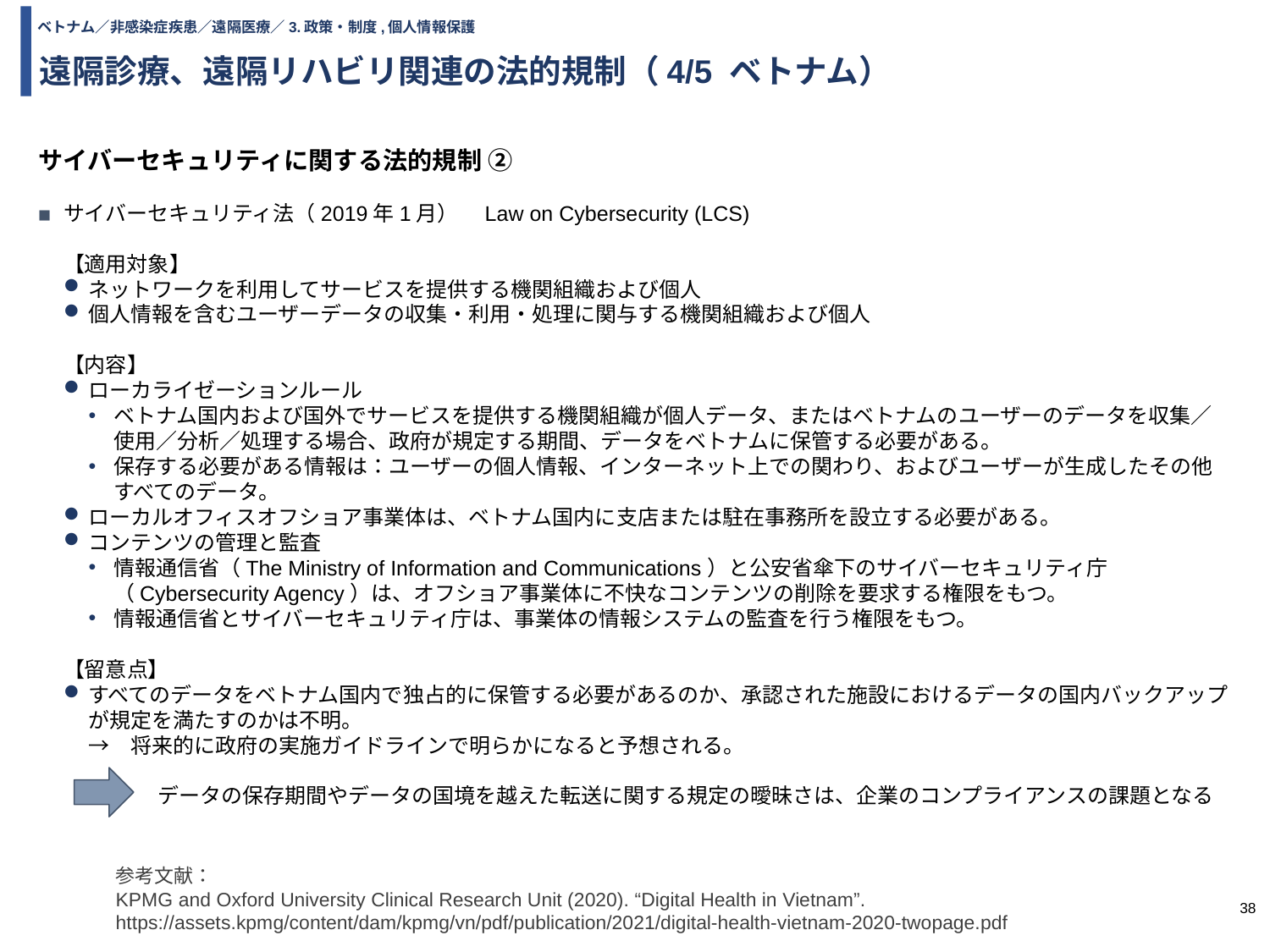

ベトナム／非感染症疾患／遠隔医療／3.政策・制度,個人情報保護
# 遠隔診療、遠隔リハビリ関連の法的規制（4/5 ベトナム）
サイバーセキュリティに関する法的規制 ②
サイバーセキュリティ法（2019年1月）　Law on Cybersecurity (LCS)

【適用対象】
ネットワークを利用してサービスを提供する機関組織および個人
個人情報を含むユーザーデータの収集・利用・処理に関与する機関組織および個人

【内容】
ローカライゼーションルール
ベトナム国内および国外でサービスを提供する機関組織が個人データ、またはベトナムのユーザーのデータを収集／使用／分析／処理する場合、政府が規定する期間、データをベトナムに保管する必要がある。
保存する必要がある情報は：ユーザーの個人情報、インターネット上での関わり、およびユーザーが生成したその他すべてのデータ。
ローカルオフィスオフショア事業体は、ベトナム国内に支店または駐在事務所を設立する必要がある。
コンテンツの管理と監査
情報通信省（The Ministry of Information and Communications）と公安省傘下のサイバーセキュリティ庁（Cybersecurity Agency）は、オフショア事業体に不快なコンテンツの削除を要求する権限をもつ。
情報通信省とサイバーセキュリティ庁は、事業体の情報システムの監査を行う権限をもつ。

【留意点】
すべてのデータをベトナム国内で独占的に保管する必要があるのか、承認された施設におけるデータの国内バックアップが規定を満たすのかは不明。
→　将来的に政府の実施ガイドラインで明らかになると予想される。

　　　　データの保存期間やデータの国境を越えた転送に関する規定の曖昧さは、企業のコンプライアンスの課題となる

参考文献：
KPMG and Oxford University Clinical Research Unit (2020). “Digital Health in Vietnam”.
https://assets.kpmg/content/dam/kpmg/vn/pdf/publication/2021/digital-health-vietnam-2020-twopage.pdf
38